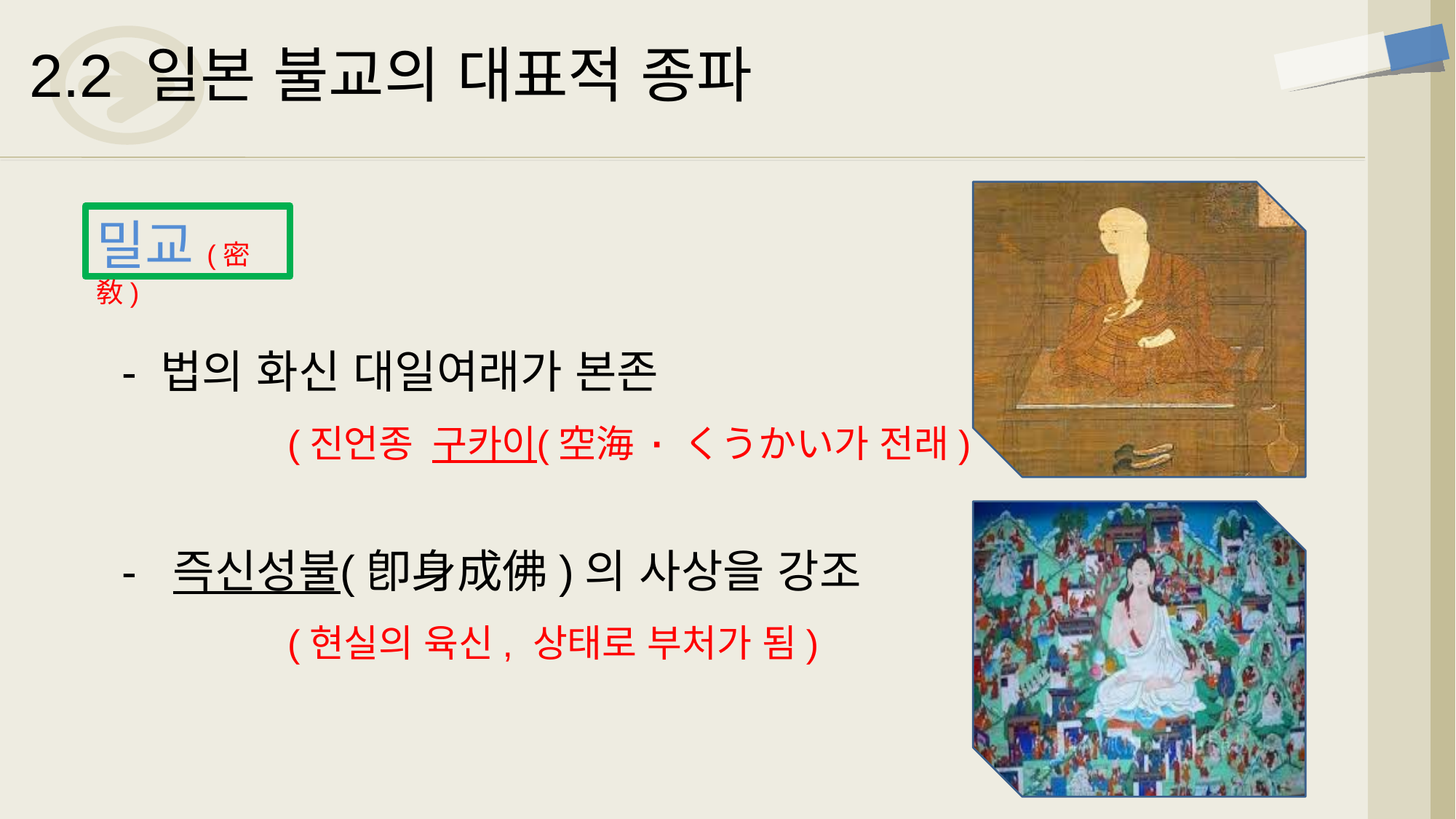

2.2 일본 불교의 대표적 종파

밀교(密敎)
- 법의 화신 대일여래가 본존
(진언종  구카이(空海 · くうかい가 전래)

-  즉신성불(卽身成佛)의 사상을 강조
(현실의 육신, 상태로 부처가 됨)